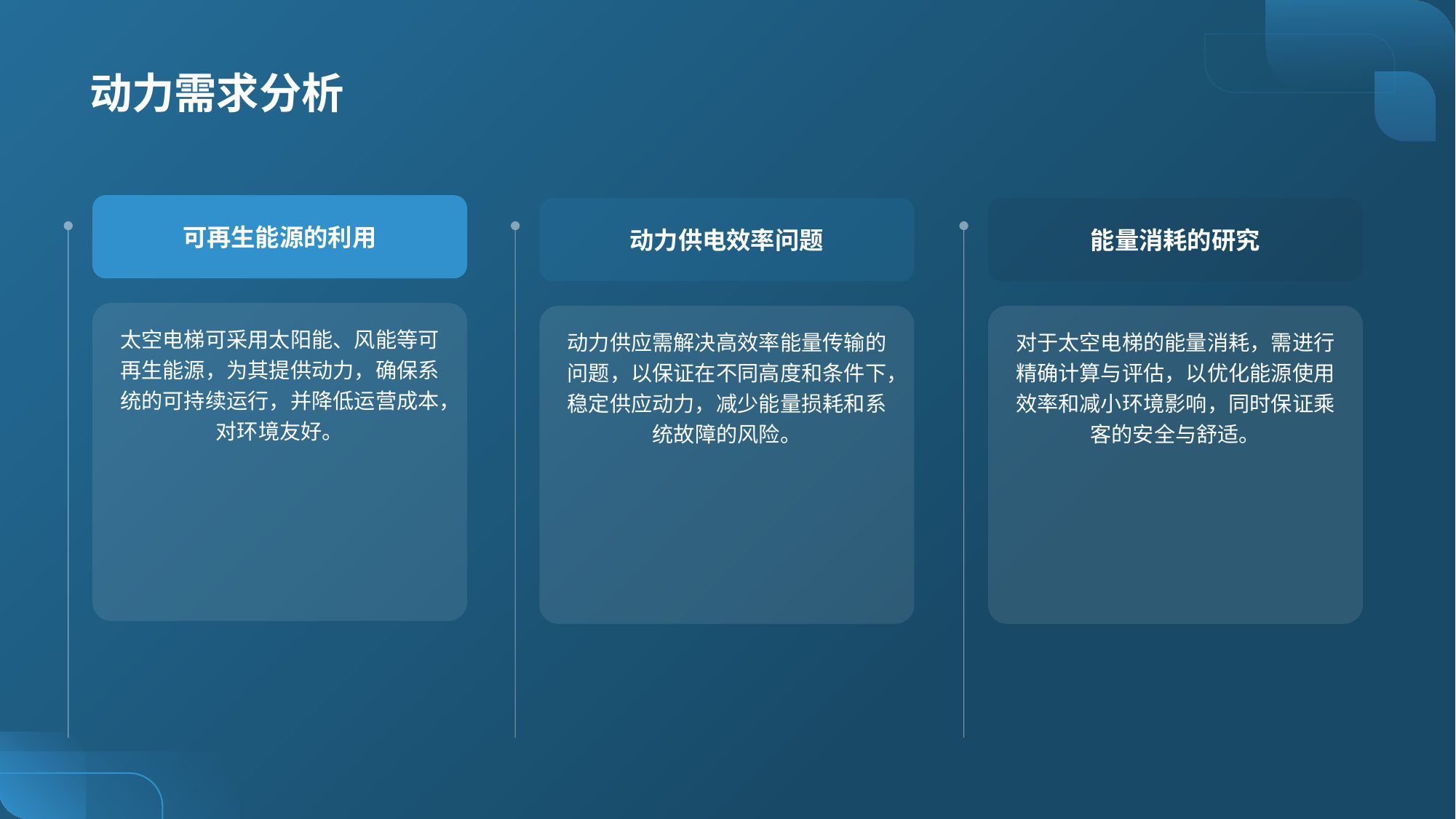

# 动力需求分析
可再生能源的利用
动力供电效率问题
能量消耗的研究
太空电梯可采用太阳能、风能等可再生能源，为其提供动力，确保系统的可持续运行，并降低运营成本，对环境友好。
动力供应需解决高效率能量传输的问题，以保证在不同高度和条件下，稳定供应动力，减少能量损耗和系统故障的风险。
对于太空电梯的能量消耗，需进行精确计算与评估，以优化能源使用效率和减小环境影响，同时保证乘客的安全与舒适。